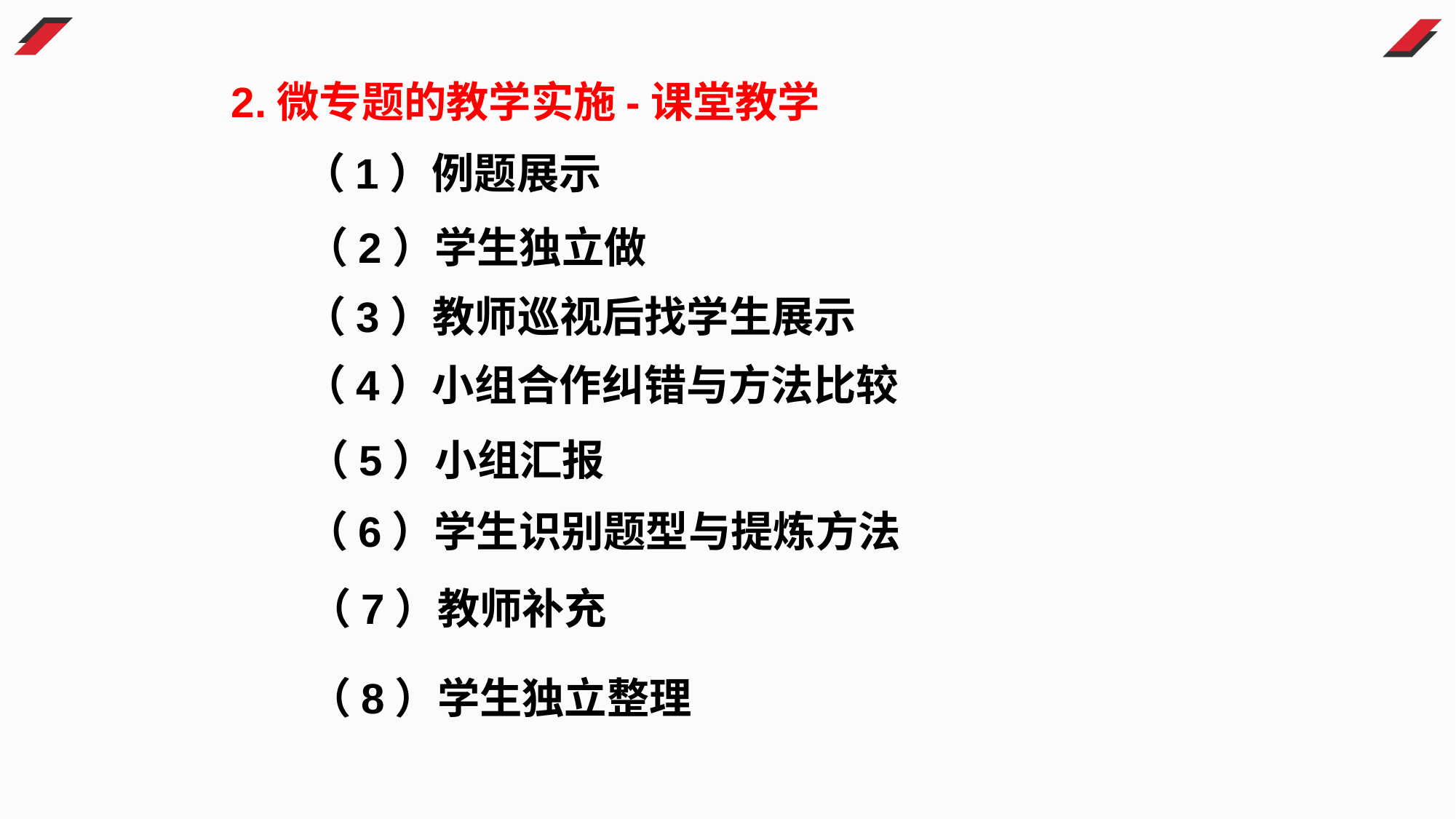

2.微专题的教学实施-课堂教学
（1）例题展示

（2）学生独立做

（3）教师巡视后找学生展示

（4）小组合作纠错与方法比较

（5）小组汇报

（6）学生识别题型与提炼方法

（7）教师补充

（8）学生独立整理